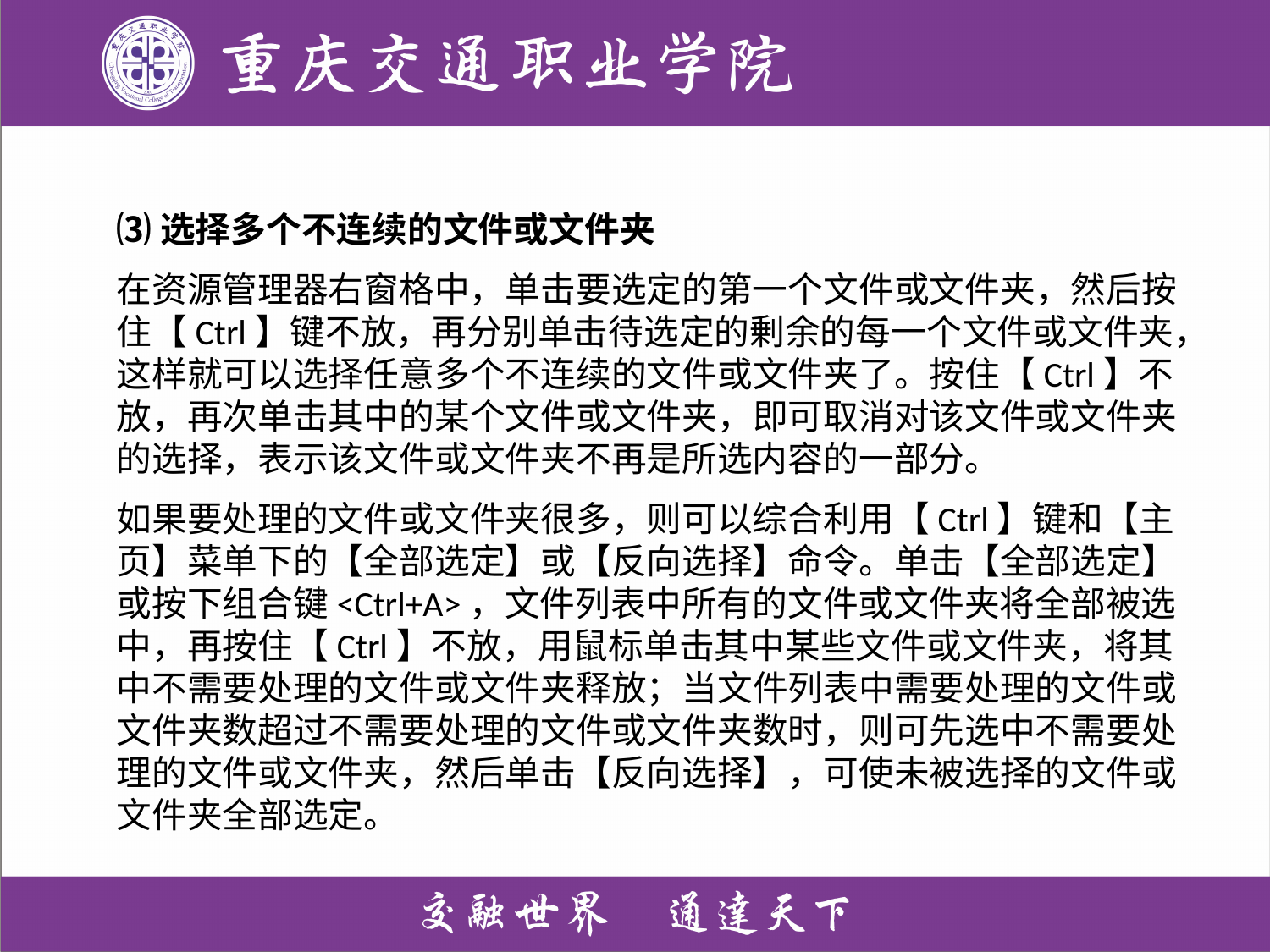

⑶选择多个不连续的文件或文件夹
在资源管理器右窗格中，单击要选定的第一个文件或文件夹，然后按住【Ctrl】键不放，再分别单击待选定的剰余的每一个文件或文件夹，这样就可以选择任意多个不连续的文件或文件夹了。按住【Ctrl】不放，再次单击其中的某个文件或文件夹，即可取消对该文件或文件夹的选择，表示该文件或文件夹不再是所选内容的一部分。
如果要处理的文件或文件夹很多，则可以综合利用【Ctrl】键和【主页】菜单下的【全部选定】或【反向选择】命令。单击【全部选定】或按下组合键<Ctrl+A>，文件列表中所有的文件或文件夹将全部被选中，再按住【Ctrl】不放，用鼠标单击其中某些文件或文件夹，将其中不需要处理的文件或文件夹释放；当文件列表中需要处理的文件或文件夹数超过不需要处理的文件或文件夹数时，则可先选中不需要处理的文件或文件夹，然后单击【反向选择】，可使未被选择的文件或文件夹全部选定。